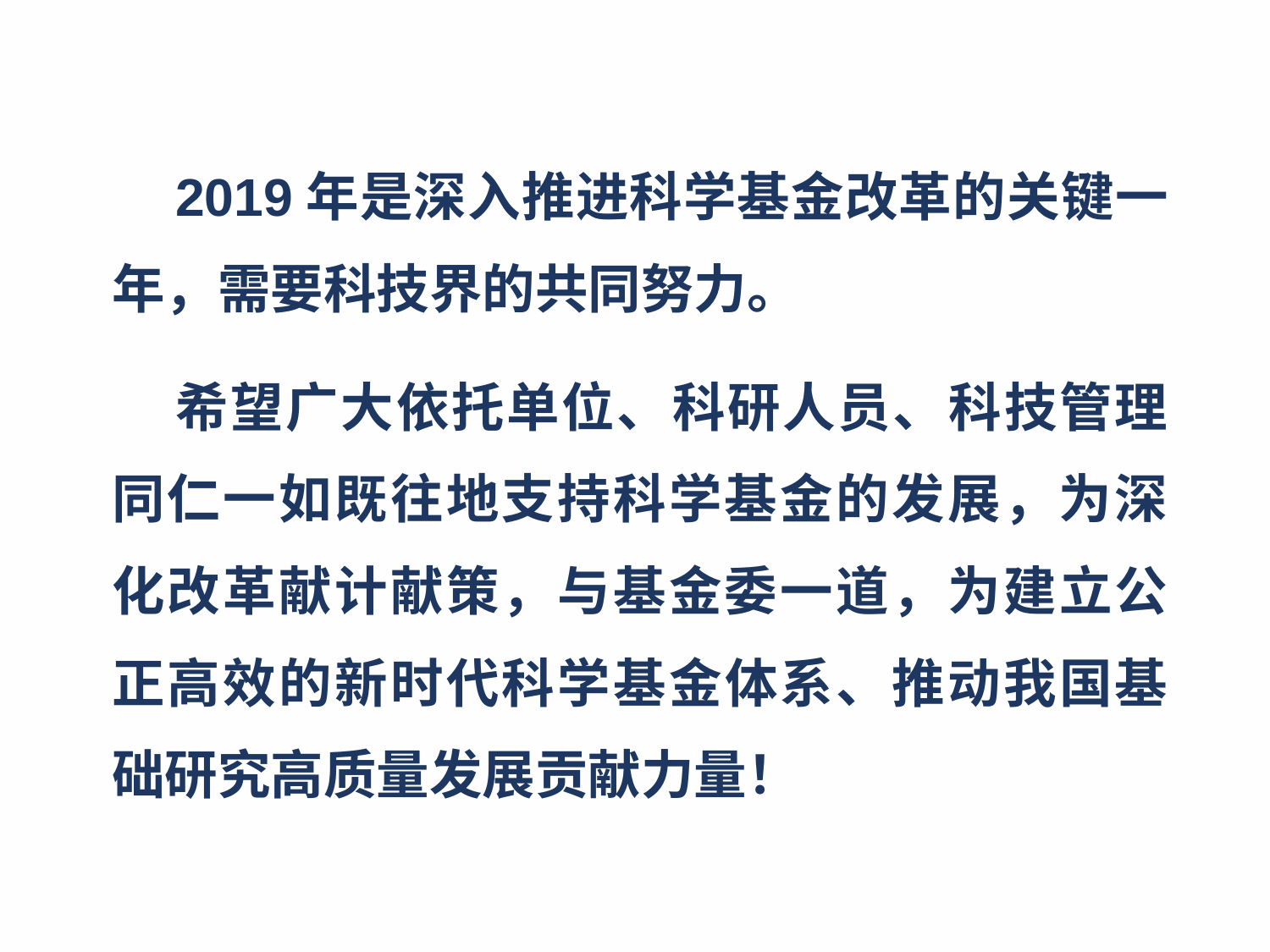

| 2019年是深入推进科学基金改革的关键一年，需要科技界的共同努力。 希望广大依托单位、科研人员、科技管理同仁一如既往地支持科学基金的发展，为深化改革献计献策，与基金委一道，为建立公正高效的新时代科学基金体系、推动我国基础研究高质量发展贡献力量！ |
| --- |